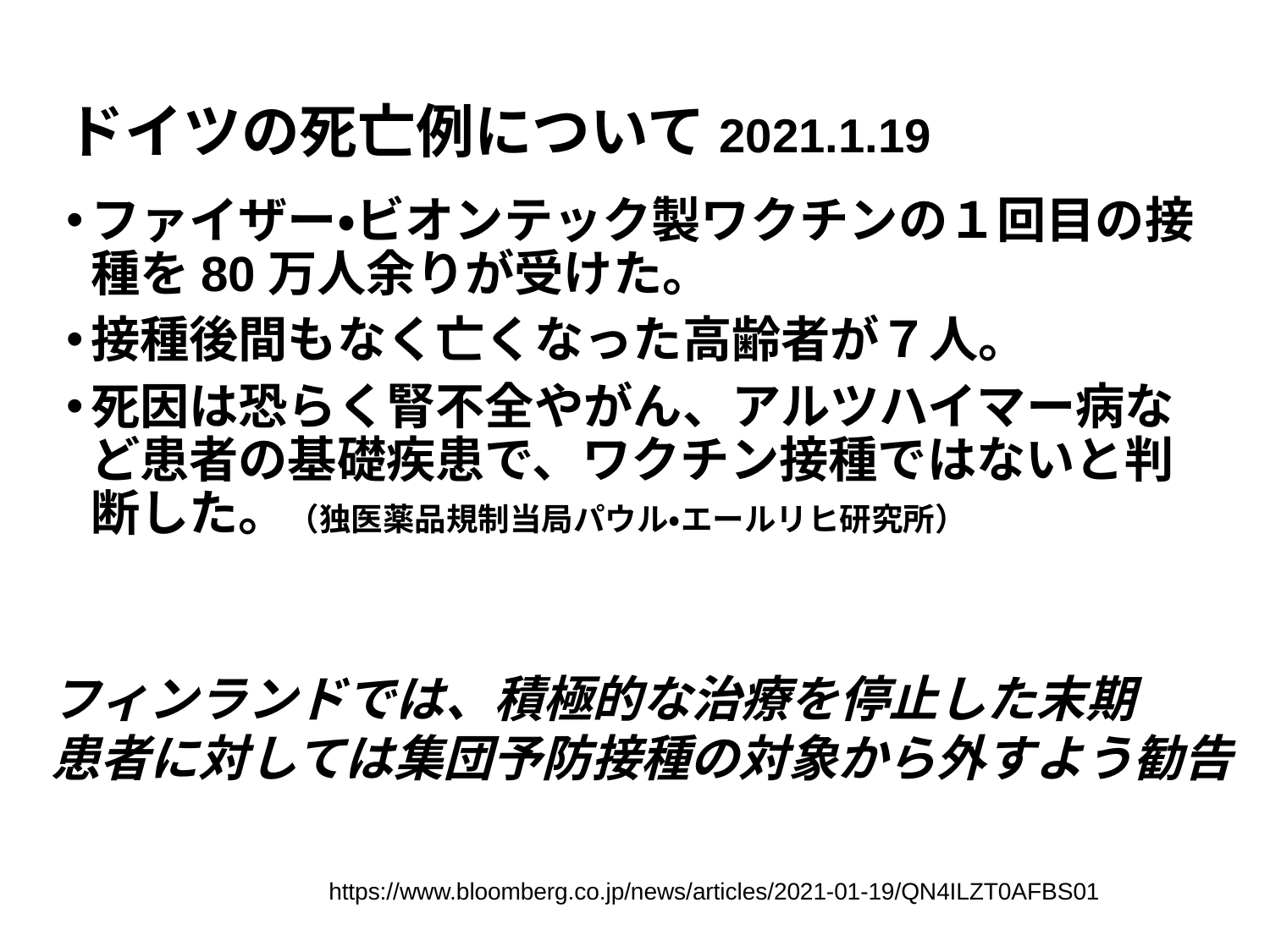

# ドイツの死亡例について2021.1.19
ファイザー・ビオンテック製ワクチンの１回目の接種を80万人余りが受けた。
接種後間もなく亡くなった高齢者が７人。
死因は恐らく腎不全やがん、アルツハイマー病など患者の基礎疾患で、ワクチン接種ではないと判断した。（独医薬品規制当局パウル・エールリヒ研究所）
フィンランドでは、積極的な治療を停止した末期
患者に対しては集団予防接種の対象から外すよう勧告
https://www.bloomberg.co.jp/news/articles/2021-01-19/QN4ILZT0AFBS01